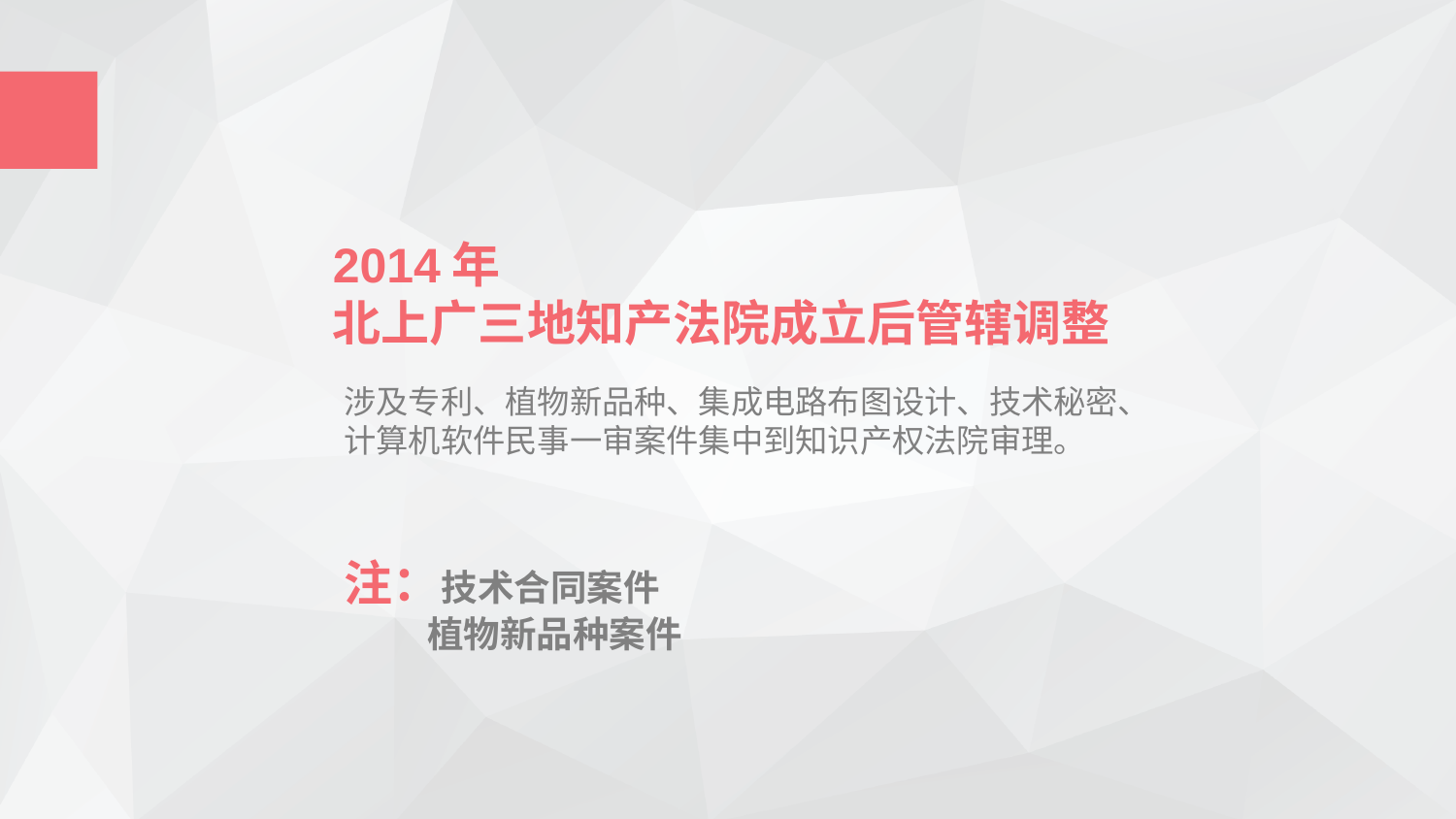

2014年
北上广三地知产法院成立后管辖调整
涉及专利、植物新品种、集成电路布图设计、技术秘密、计算机软件民事一审案件集中到知识产权法院审理。
注：技术合同案件
         植物新品种案件